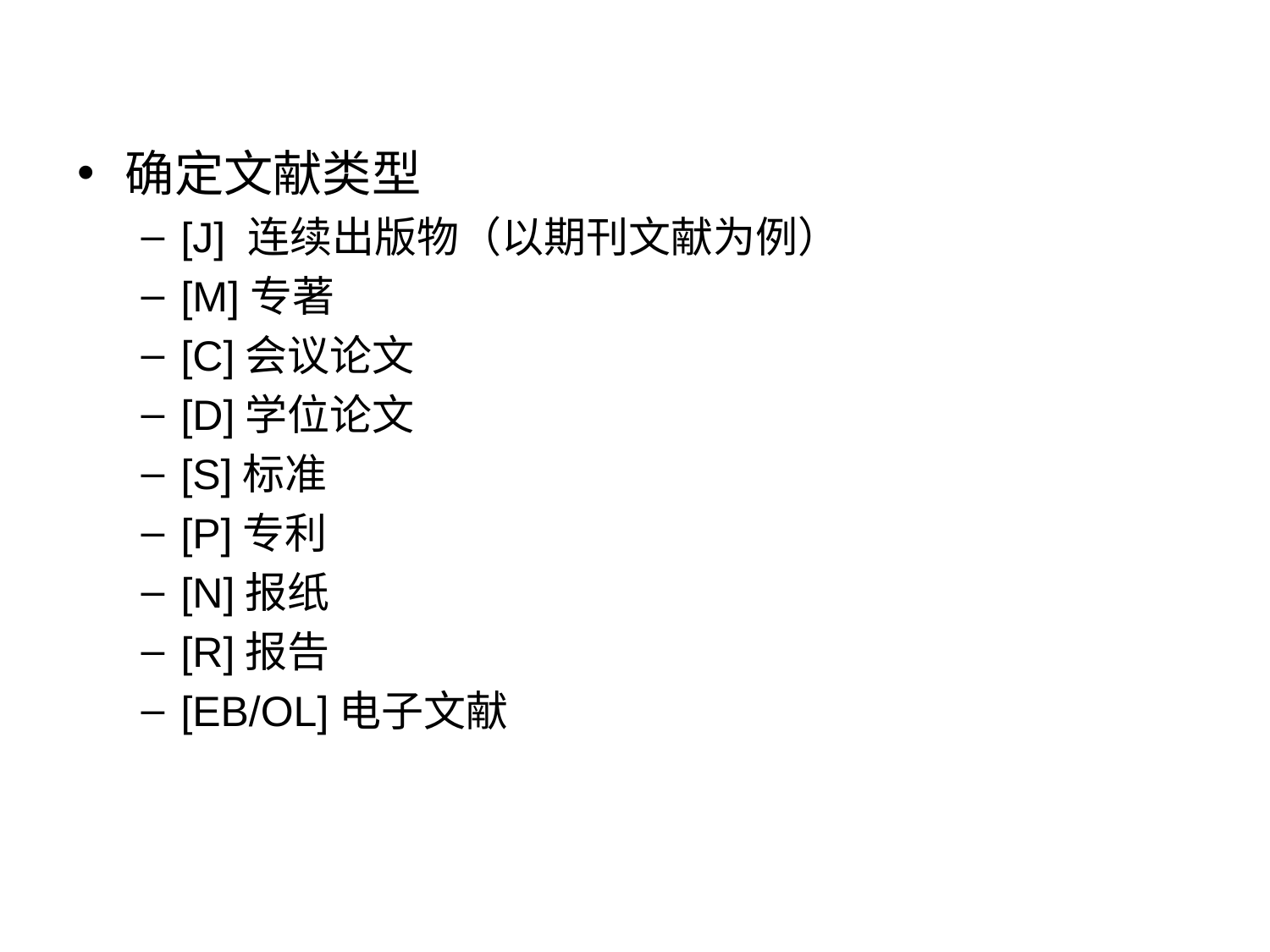

确定文献类型
[J] 连续出版物（以期刊文献为例）
[M]专著
[C]会议论文
[D]学位论文
[S]标准
[P]专利
[N]报纸
[R]报告
[EB/OL]电子文献